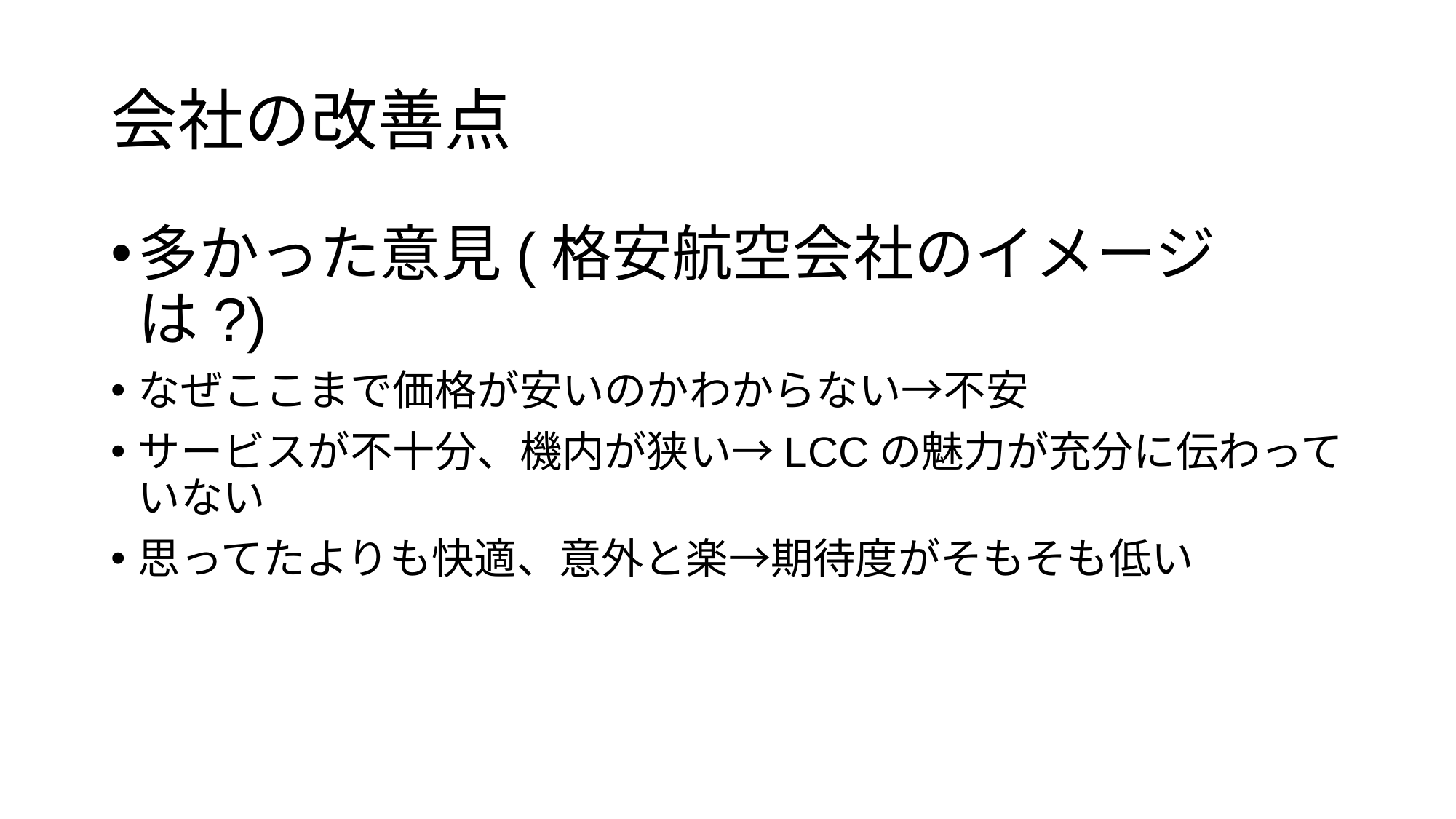

# 会社の改善点
多かった意見(格安航空会社のイメージは?)
なぜここまで価格が安いのかわからない→不安
サービスが不十分、機内が狭い→LCCの魅力が充分に伝わっていない
思ってたよりも快適、意外と楽→期待度がそもそも低い